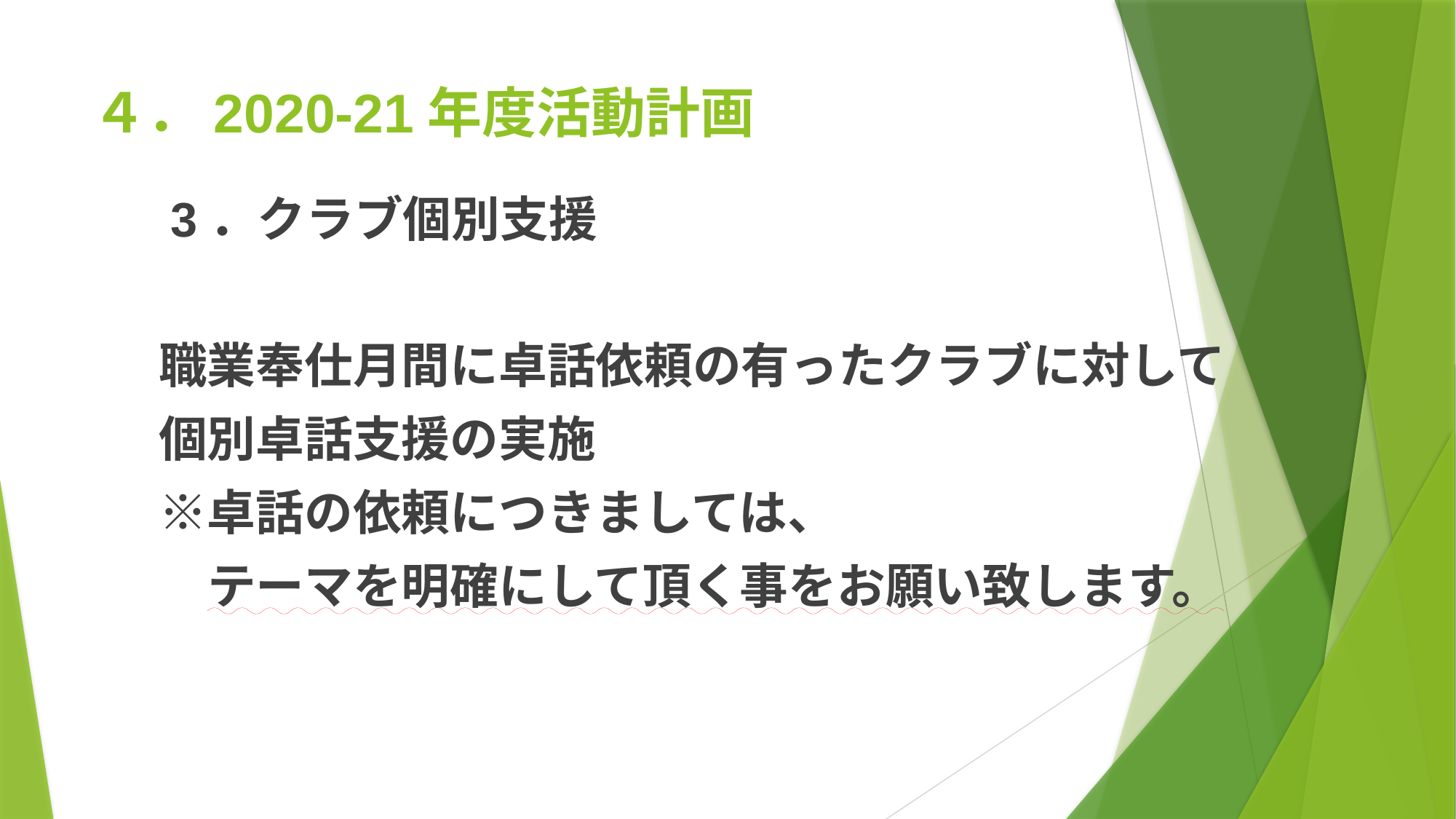

# ４．2020-21年度活動計画
　3．クラブ個別支援

　職業奉仕月間に卓話依頼の有ったクラブに対して
　個別卓話支援の実施
　※卓話の依頼につきましては、
　　テーマを明確にして頂く事をお願い致します。